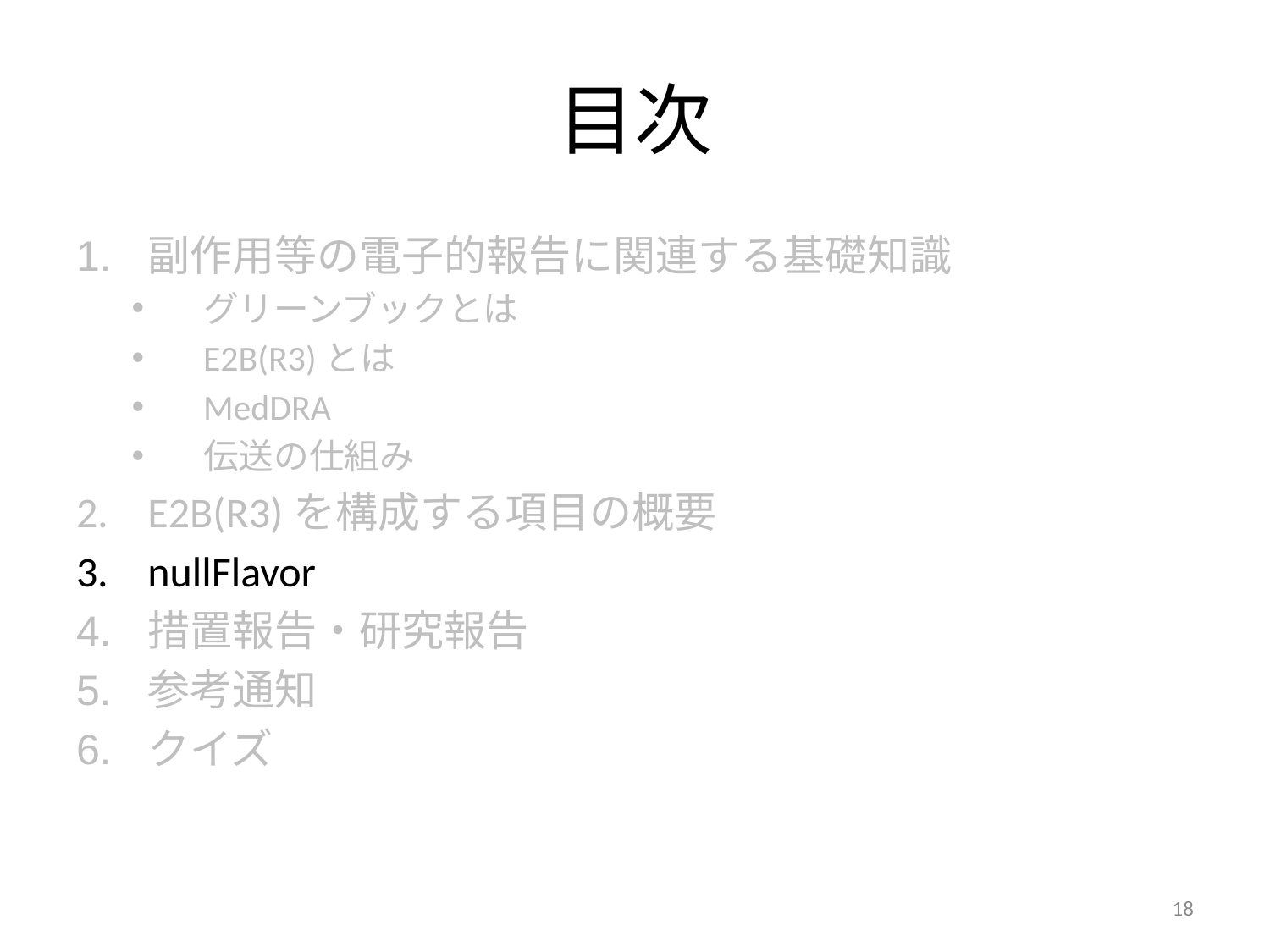

# 目次
副作用等の電子的報告に関連する基礎知識
グリーンブックとは
E2B(R3)とは
MedDRA
伝送の仕組み
E2B(R3)を構成する項目の概要
nullFlavor
措置報告・研究報告
参考通知
クイズ
18